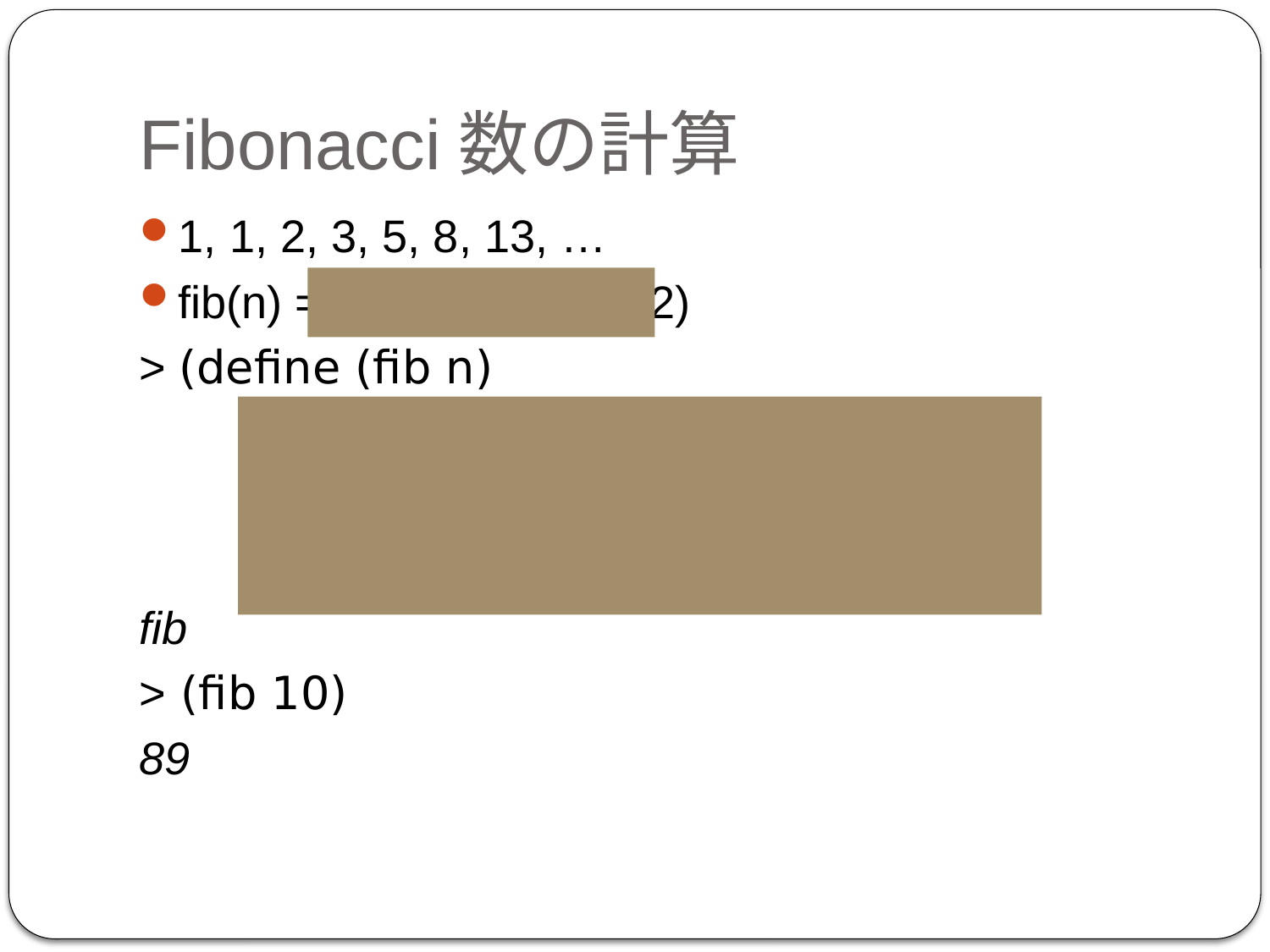

# Fibonacci数の計算
1, 1, 2, 3, 5, 8, 13, …
fib(n) = fib(n-1) + fib (n-2)
> (define (fib n)
       (if (< n 2)        ; fib(0) = fib(1) = 1
            1
            (+ (fib (- n 1)) (fib (- n 2)))))
fib
> (fib 10)
89